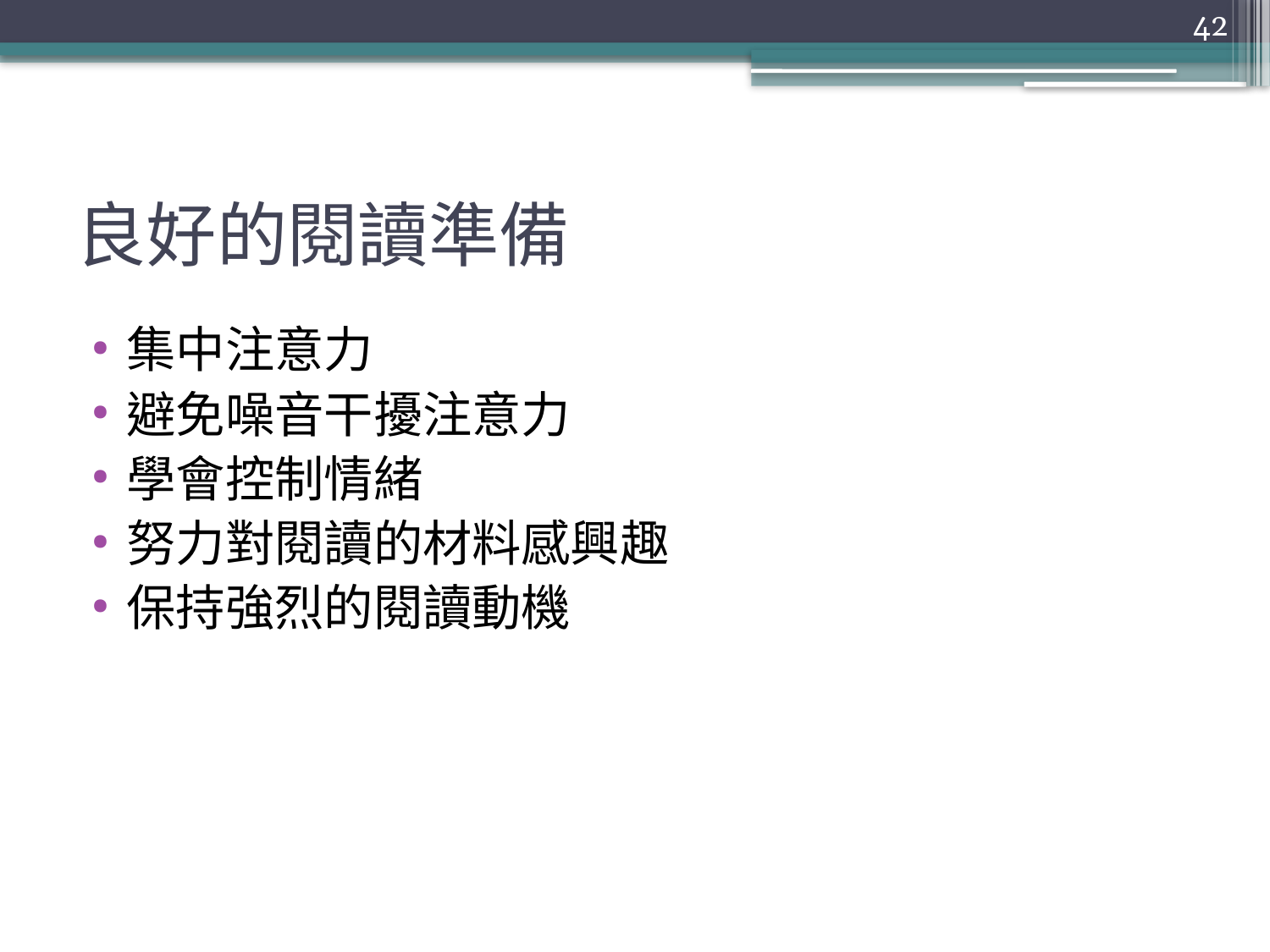

42

# 良好的閱讀準備
集中注意力
避免噪音干擾注意力
學會控制情緒
努力對閱讀的材料感興趣
保持強烈的閱讀動機